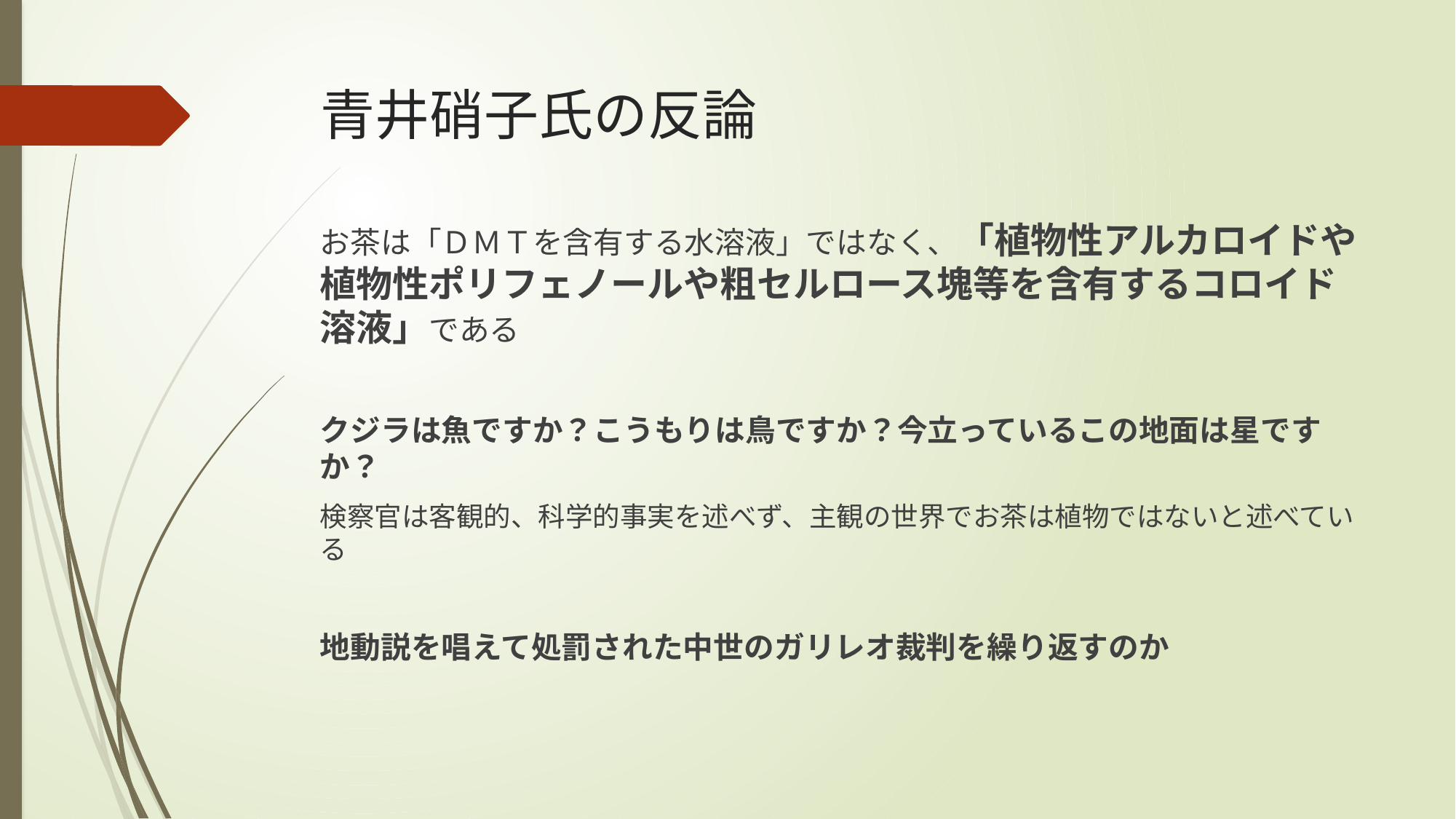

# 青井硝子氏の反論
お茶は「ＤＭＴを含有する水溶液」ではなく、「植物性アルカロイドや植物性ポリフェノールや粗セルロース塊等を含有するコロイド溶液」である

クジラは魚ですか？こうもりは鳥ですか？今立っているこの地面は星ですか？
検察官は客観的、科学的事実を述べず、主観の世界でお茶は植物ではないと述べている

地動説を唱えて処罰された中世のガリレオ裁判を繰り返すのか